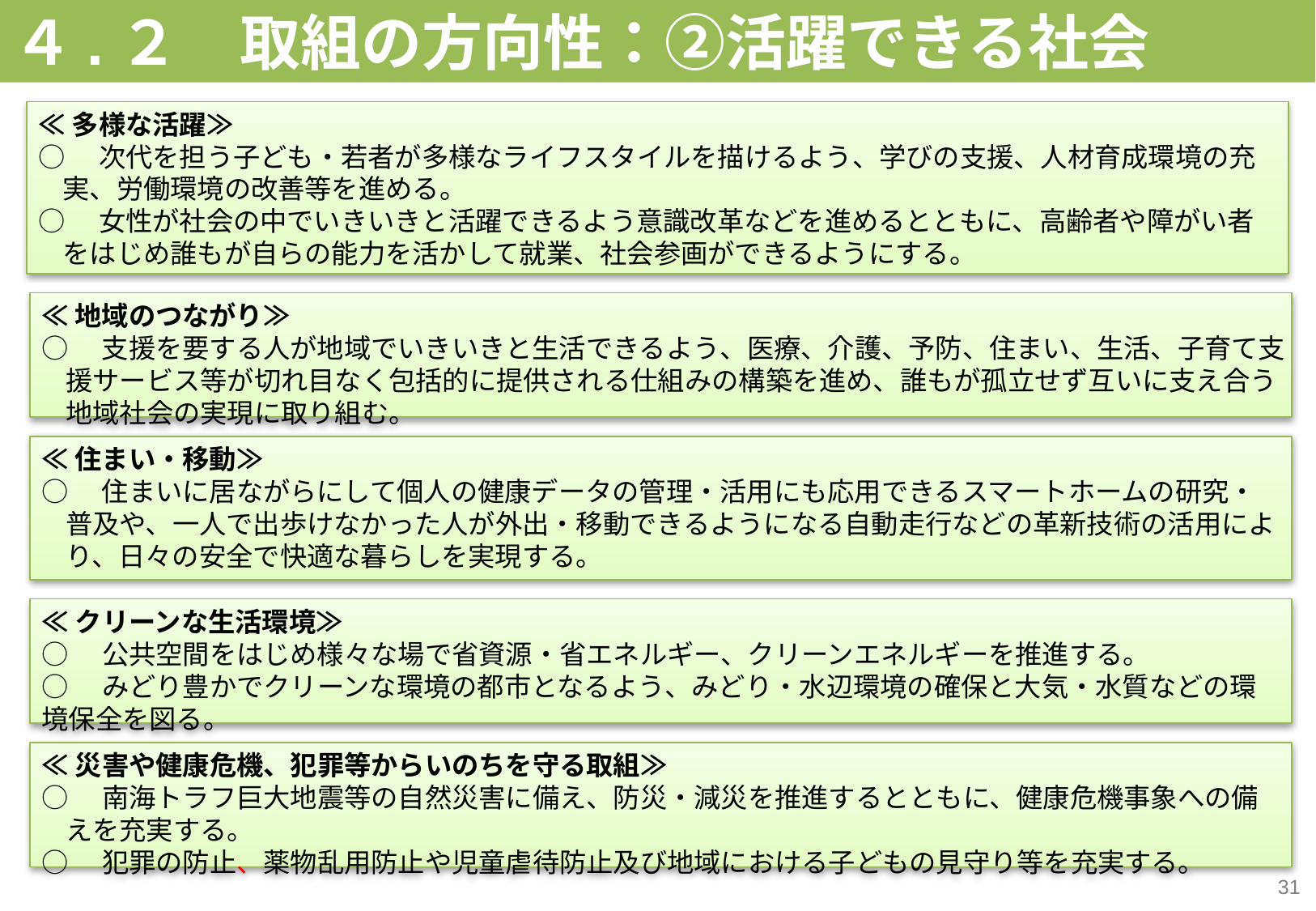

# ４.２　取組の方向性：②活躍できる社会
≪多様な活躍≫
○　次代を担う子ども・若者が多様なライフスタイルを描けるよう、学びの支援、人材育成環境の充実、労働環境の改善等を進める。
○　女性が社会の中でいきいきと活躍できるよう意識改革などを進めるとともに、高齢者や障がい者をはじめ誰もが自らの能力を活かして就業、社会参画ができるようにする。
≪地域のつながり≫
○　支援を要する人が地域でいきいきと生活できるよう、医療、介護、予防、住まい、生活、子育て支援サービス等が切れ目なく包括的に提供される仕組みの構築を進め、誰もが孤立せず互いに支え合う地域社会の実現に取り組む。
≪住まい・移動≫
○　住まいに居ながらにして個人の健康データの管理・活用にも応用できるスマートホームの研究・普及や、一人で出歩けなかった人が外出・移動できるようになる自動走行などの革新技術の活用により、日々の安全で快適な暮らしを実現する。
≪クリーンな生活環境≫
○　公共空間をはじめ様々な場で省資源・省エネルギー、クリーンエネルギーを推進する。
○　みどり豊かでクリーンな環境の都市となるよう、みどり・水辺環境の確保と大気・水質などの環境保全を図る。
≪災害や健康危機、犯罪等からいのちを守る取組≫
○　南海トラフ巨大地震等の自然災害に備え、防災・減災を推進するとともに、健康危機事象への備えを充実する。
○　犯罪の防止、薬物乱用防止や児童虐待防止及び地域における子どもの見守り等を充実する。
31